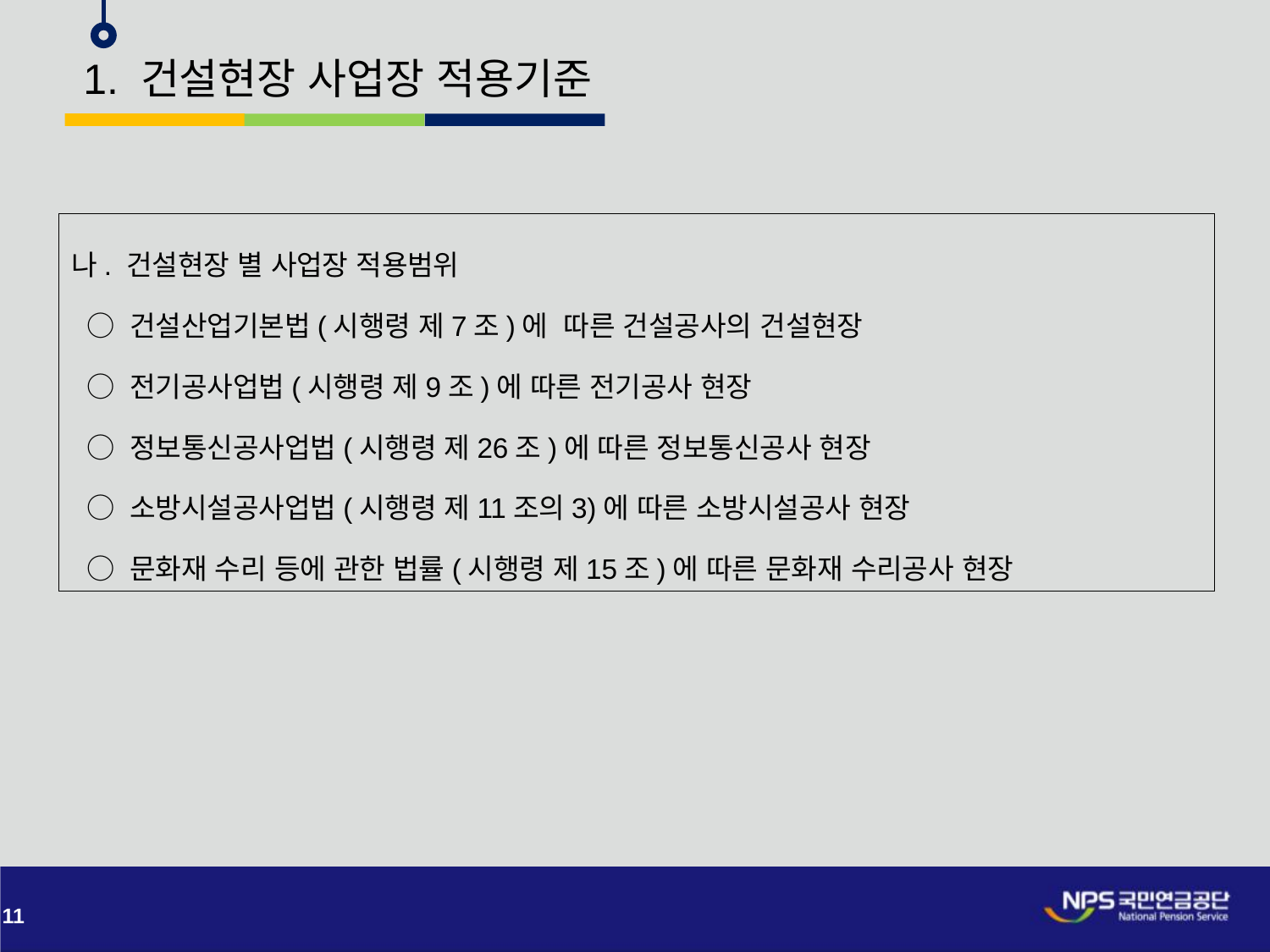

1. 건설현장 사업장 적용기준

나. 건설현장 별 사업장 적용범위
  ○ 건설산업기본법(시행령 제7조)에  따른 건설공사의 건설현장
  ○ 전기공사업법(시행령 제9조)에 따른 전기공사 현장
  ○ 정보통신공사업법(시행령 제26조)에 따른 정보통신공사 현장
  ○ 소방시설공사업법(시행령 제11조의3)에 따른 소방시설공사 현장
  ○ 문화재 수리 등에 관한 법률(시행령 제15조)에 따른 문화재 수리공사 현장